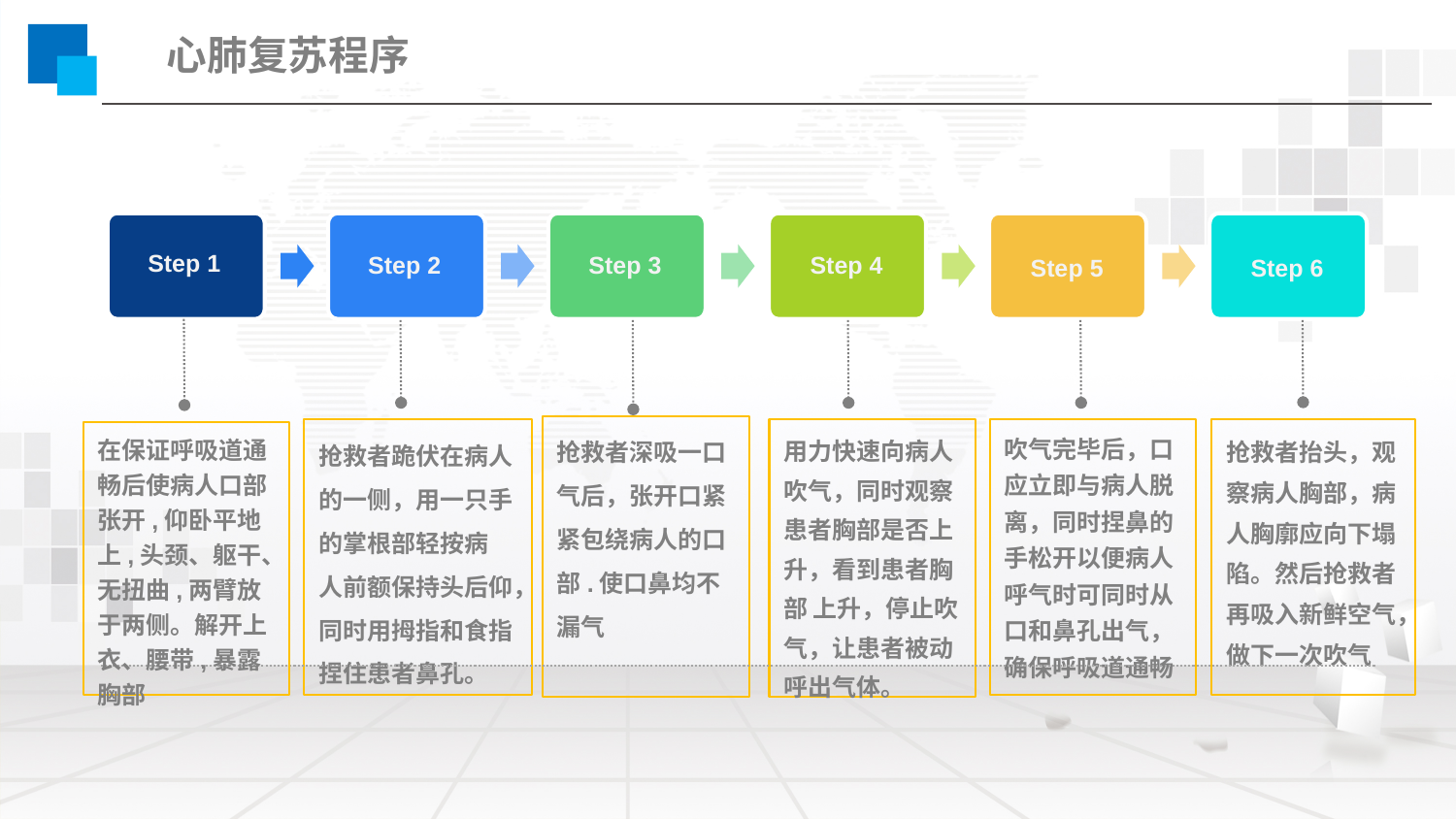

心肺复苏程序

Step 1
Step 2
Step 3
Step 4
Step 5
Step 6
在保证呼吸道通畅后使病人口部张开,仰卧平地上,头颈、躯干、无扭曲,两臂放于两侧。解开上衣、腰带,暴露胸部

抢救者跪伏在病人的一侧，用一只手的掌根部轻按病 人前额保持头后仰，同时用拇指和食指捏住患者鼻孔。
抢救者深吸一口气后，张开口紧紧包绕病人的口部.使口鼻均不漏气
用力快速向病人吹气，同时观察患者胸部是否上升，看到患者胸部 上升，停止吹气，让患者被动呼出气体。
抢救者抬头，观察病人胸部，病人胸廓应向下塌陷。然后抢救者再吸入新鲜空气，做下一次吹气
吹气完毕后，口应立即与病人脱离，同时捏鼻的手松开以便病人呼气时可同时从口和鼻孔出气，确保呼吸道通畅